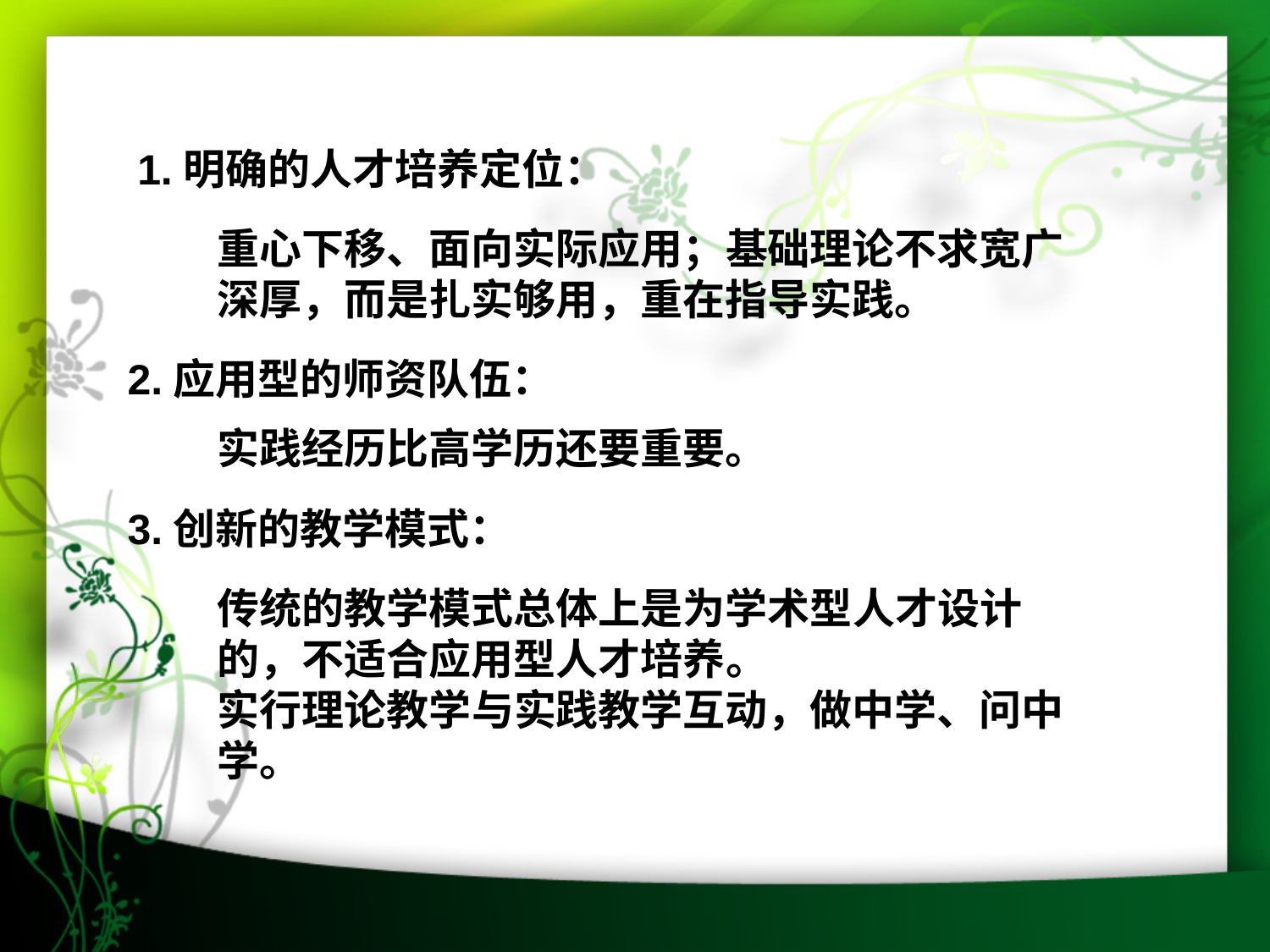

1.明确的人才培养定位：
重心下移、面向实际应用；基础理论不求宽广深厚，而是扎实够用，重在指导实践。

2.应用型的师资队伍：
实践经历比高学历还要重要。

3.创新的教学模式：
传统的教学模式总体上是为学术型人才设计的，不适合应用型人才培养。
实行理论教学与实践教学互动，做中学、问中学。